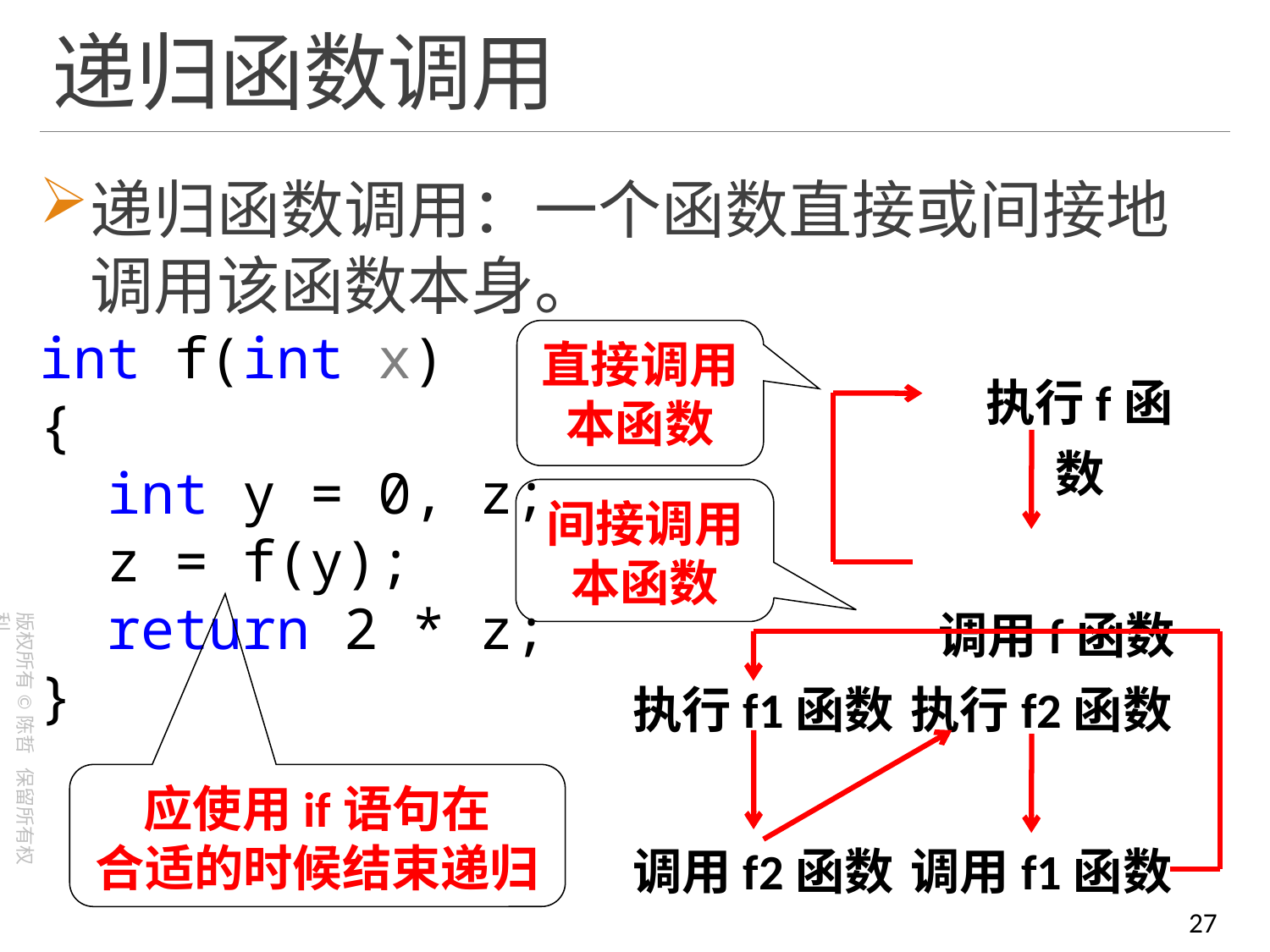

# 递归函数调用
递归函数调用：一个函数直接或间接地调用该函数本身。
int f(int x)
{
  int y = 0, z;
  z = f(y);
  return 2 * z;
}
直接调用
本函数
   执行f函数

调用f函数
间接调用
本函数
执行f1函数

调用f2函数
执行f2函数

调用f1函数
应使用if语句在
合适的时候结束递归
27